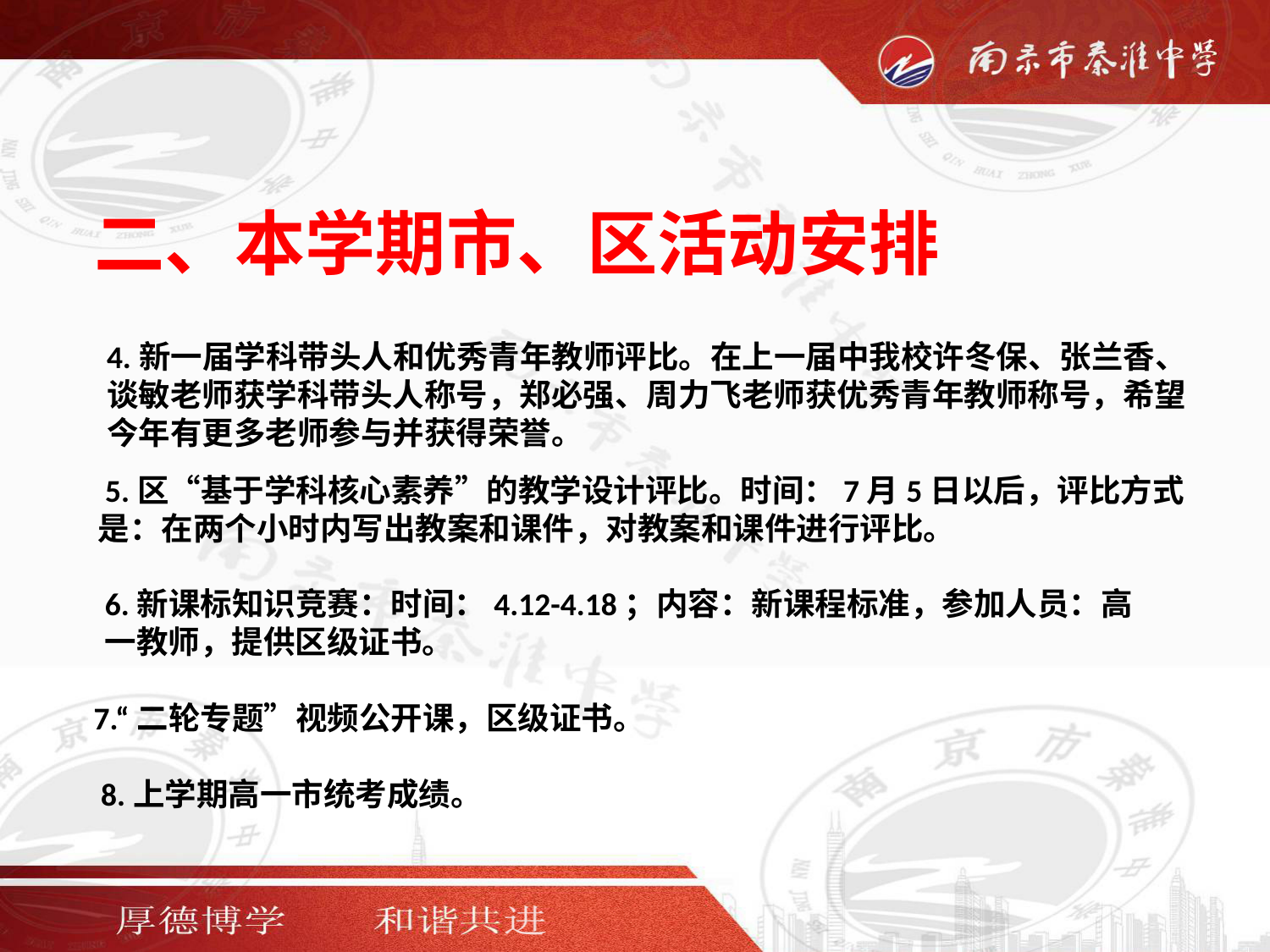

# 二、本学期市、区活动安排
4.新一届学科带头人和优秀青年教师评比。在上一届中我校许冬保、张兰香、谈敏老师获学科带头人称号，郑必强、周力飞老师获优秀青年教师称号，希望今年有更多老师参与并获得荣誉。
 5.区“基于学科核心素养”的教学设计评比。时间：7月5日以后，评比方式是：在两个小时内写出教案和课件，对教案和课件进行评比。
6.新课标知识竞赛：时间：4.12-4.18；内容：新课程标准，参加人员：高一教师，提供区级证书。
7.“二轮专题”视频公开课，区级证书。
 8.上学期高一市统考成绩。